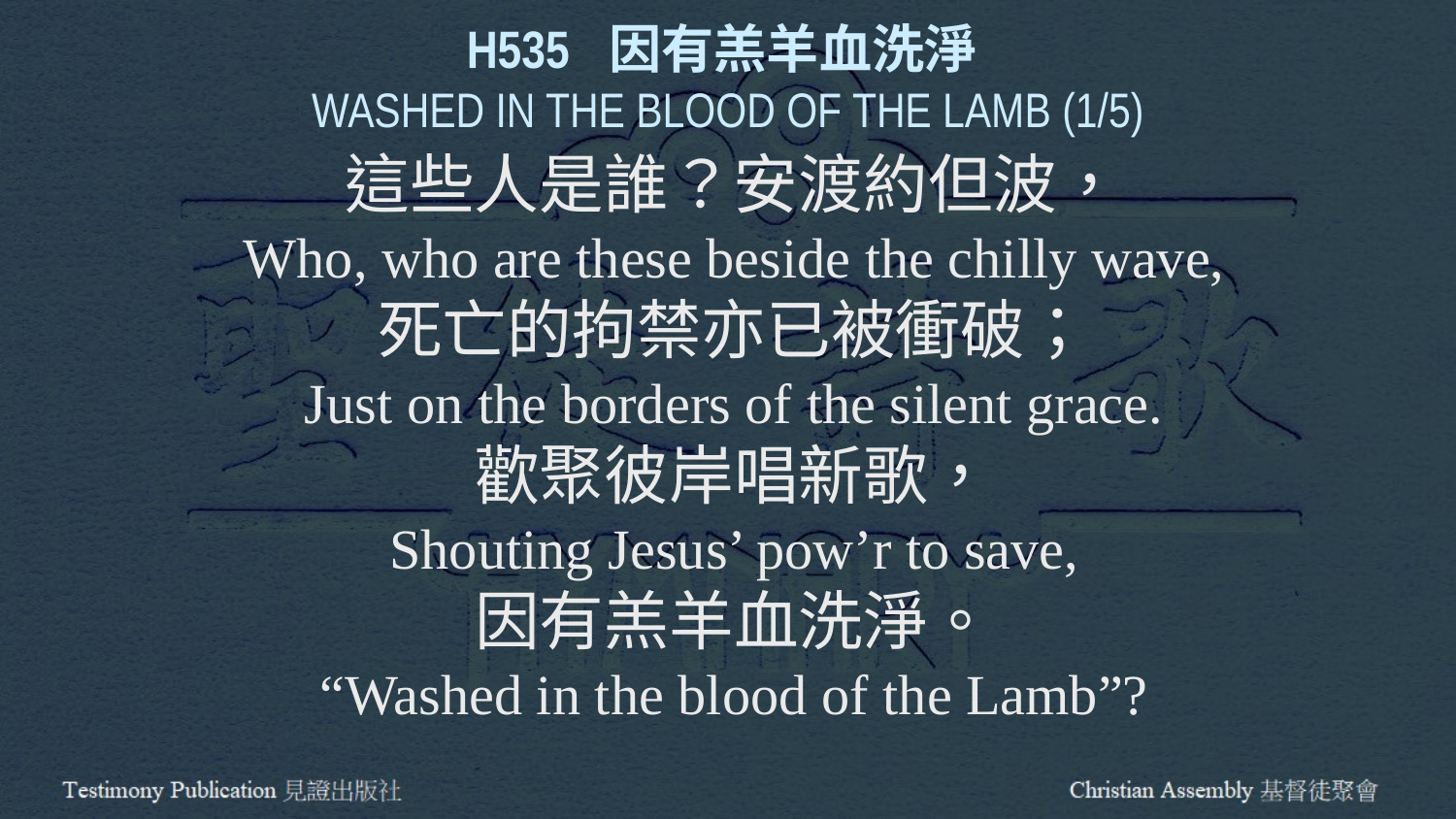

H535  因有羔羊血洗淨
WASHED IN THE BLOOD OF THE LAMB (1/5)

這些人是誰？安渡約但波，
Who, who are these beside the chilly wave,
死亡的拘禁亦已被衝破；
Just on the borders of the silent grace.
歡聚彼岸唱新歌，
Shouting Jesus’ pow’r to save,
因有羔羊血洗淨。
“Washed in the blood of the Lamb”?